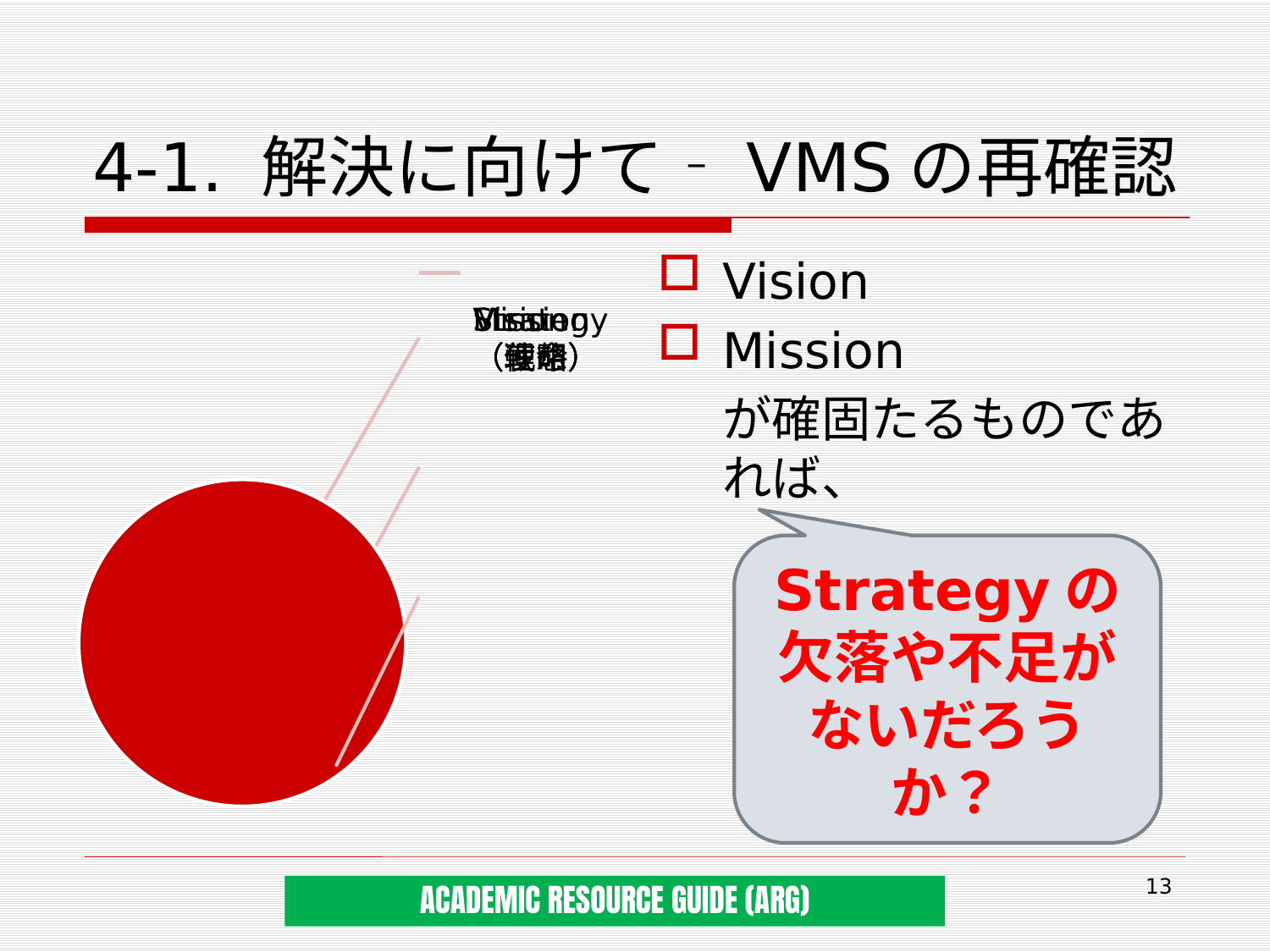

# 4-1. 解決に向けて‐VMSの再確認

Vision
Mission
	が確固たるものであれば、
Strategyの欠落や不足がないだろうか？
13
ACADEMIC RESOURCE GUIDE (ARG)